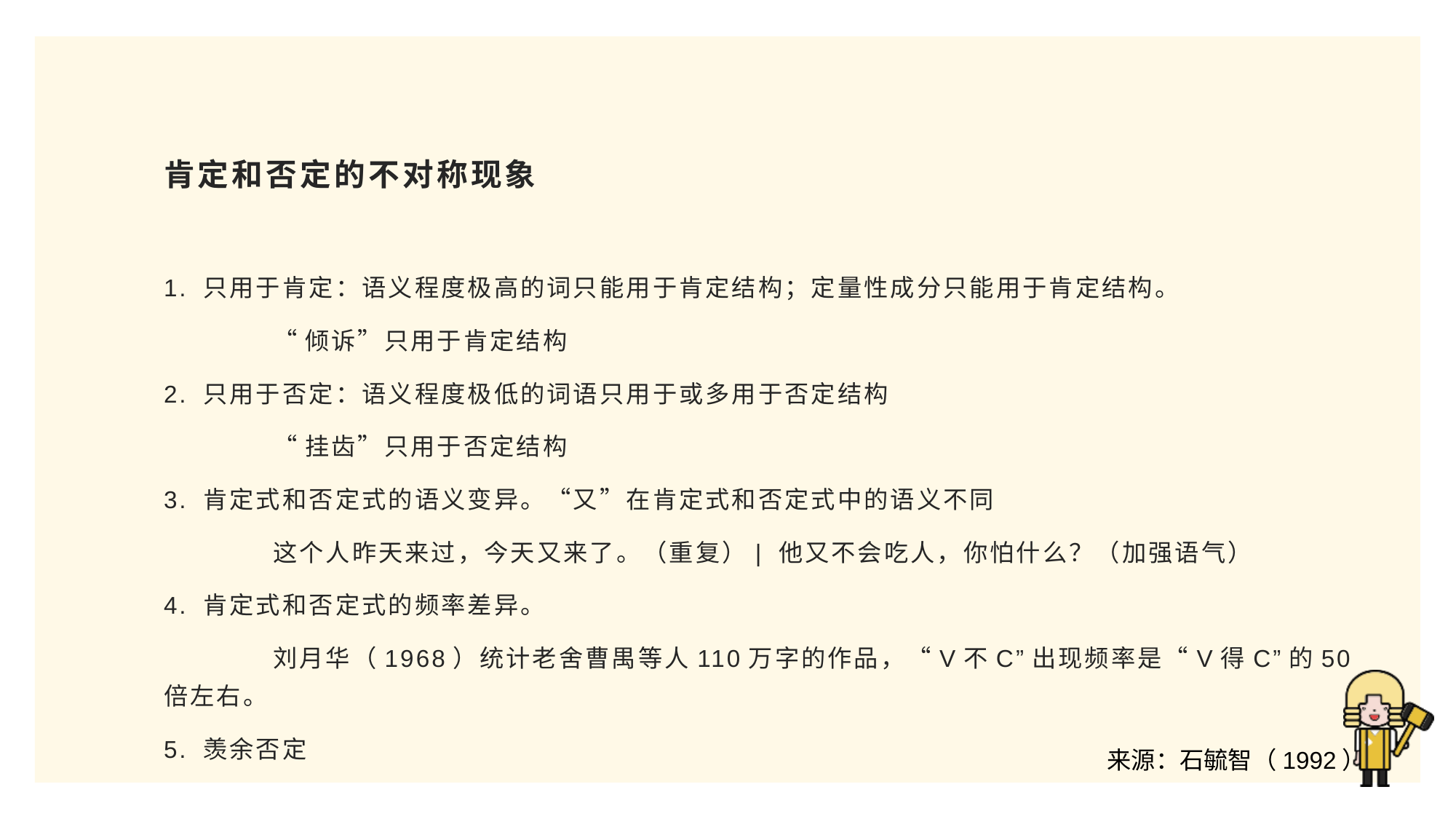

# 肯定和否定的不对称现象
1. 只用于肯定：语义程度极高的词只能用于肯定结构；定量性成分只能用于肯定结构。
	“倾诉”只用于肯定结构
2. 只用于否定：语义程度极低的词语只用于或多用于否定结构
	“挂齿”只用于否定结构
3. 肯定式和否定式的语义变异。“又”在肯定式和否定式中的语义不同
	这个人昨天来过，今天又来了。（重复）| 他又不会吃人，你怕什么？（加强语气）
4. 肯定式和否定式的频率差异。
	刘月华（1968）统计老舍曹禺等人110万字的作品，“V不C”出现频率是“V得C”的50倍左右。
5. 羡余否定

来源：石毓智（1992）